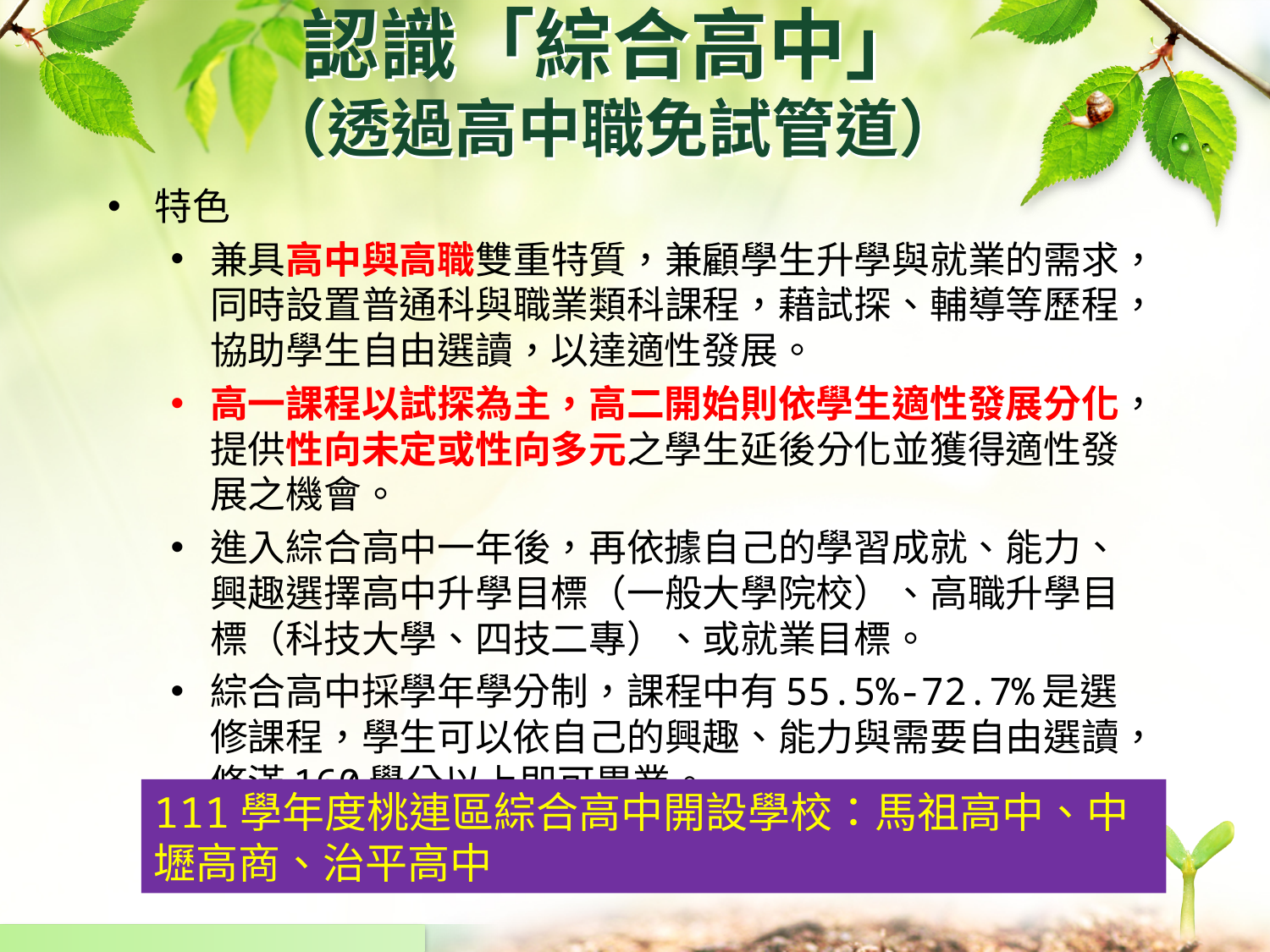

# 認識「綜合高中」 （透過高中職免試管道）
特色
兼具高中與高職雙重特質，兼顧學生升學與就業的需求，同時設置普通科與職業類科課程，藉試探、輔導等歷程，協助學生自由選讀，以達適性發展。
高一課程以試探為主，高二開始則依學生適性發展分化，提供性向未定或性向多元之學生延後分化並獲得適性發展之機會。
進入綜合高中一年後，再依據自己的學習成就、能力、興趣選擇高中升學目標（一般大學院校）、高職升學目標（科技大學、四技二專）、或就業目標。
綜合高中採學年學分制，課程中有55.5%-72.7%是選修課程，學生可以依自己的興趣、能力與需要自由選讀，修滿160學分以上即可畢業。
111學年度桃連區綜合高中開設學校：馬祖高中、中壢高商、治平高中